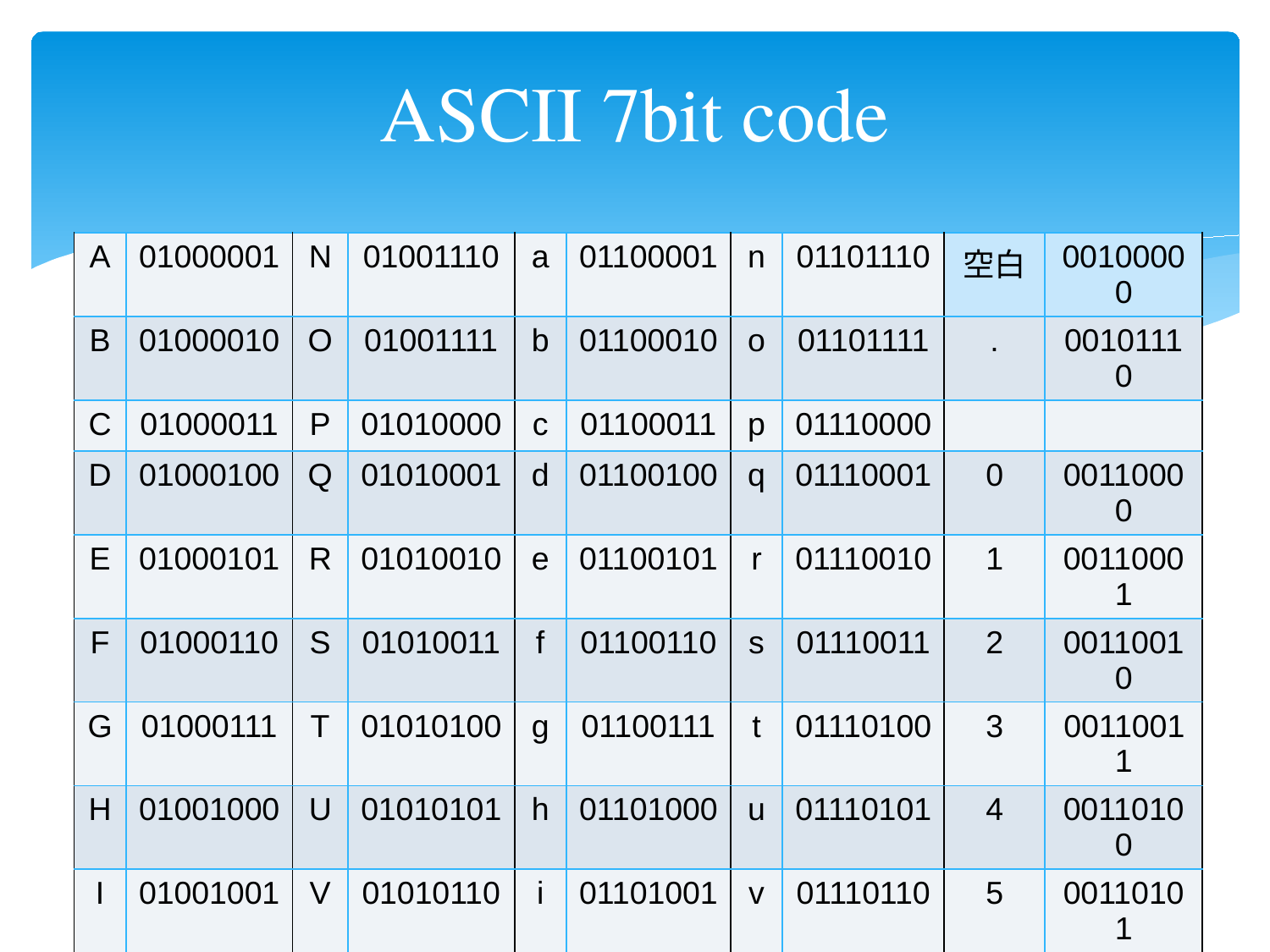

# ASCII 7bit code
| A | 01000001 | N | 01001110 | a | 01100001 | n | 01101110 | 空白 | 00100000 |
| --- | --- | --- | --- | --- | --- | --- | --- | --- | --- |
| B | 01000010 | O | 01001111 | b | 01100010 | o | 01101111 | . | 00101110 |
| C | 01000011 | P | 01010000 | c | 01100011 | p | 01110000 |  |  |
| D | 01000100 | Q | 01010001 | d | 01100100 | q | 01110001 | 0 | 00110000 |
| E | 01000101 | R | 01010010 | e | 01100101 | r | 01110010 | 1 | 00110001 |
| F | 01000110 | S | 01010011 | f | 01100110 | s | 01110011 | 2 | 00110010 |
| G | 01000111 | T | 01010100 | g | 01100111 | t | 01110100 | 3 | 00110011 |
| H | 01001000 | U | 01010101 | h | 01101000 | u | 01110101 | 4 | 00110100 |
| I | 01001001 | V | 01010110 | i | 01101001 | v | 01110110 | 5 | 00110101 |
| J | 01001010 | W | 01010111 | j | 01101010 | w | 01110111 | 6 | 00110110 |
| K | 01001011 | X | 01011000 | k | 01101011 | x | 01111000 | 7 | 00110111 |
| L | 01001100 | Y | 01011001 | l | 01101100 | y | 01111001 | 8 | 00111000 |
| M | 01001101 | Z | 01011010 | m | 01101101 | z | 01111010 | 9 | 00111001 |
29